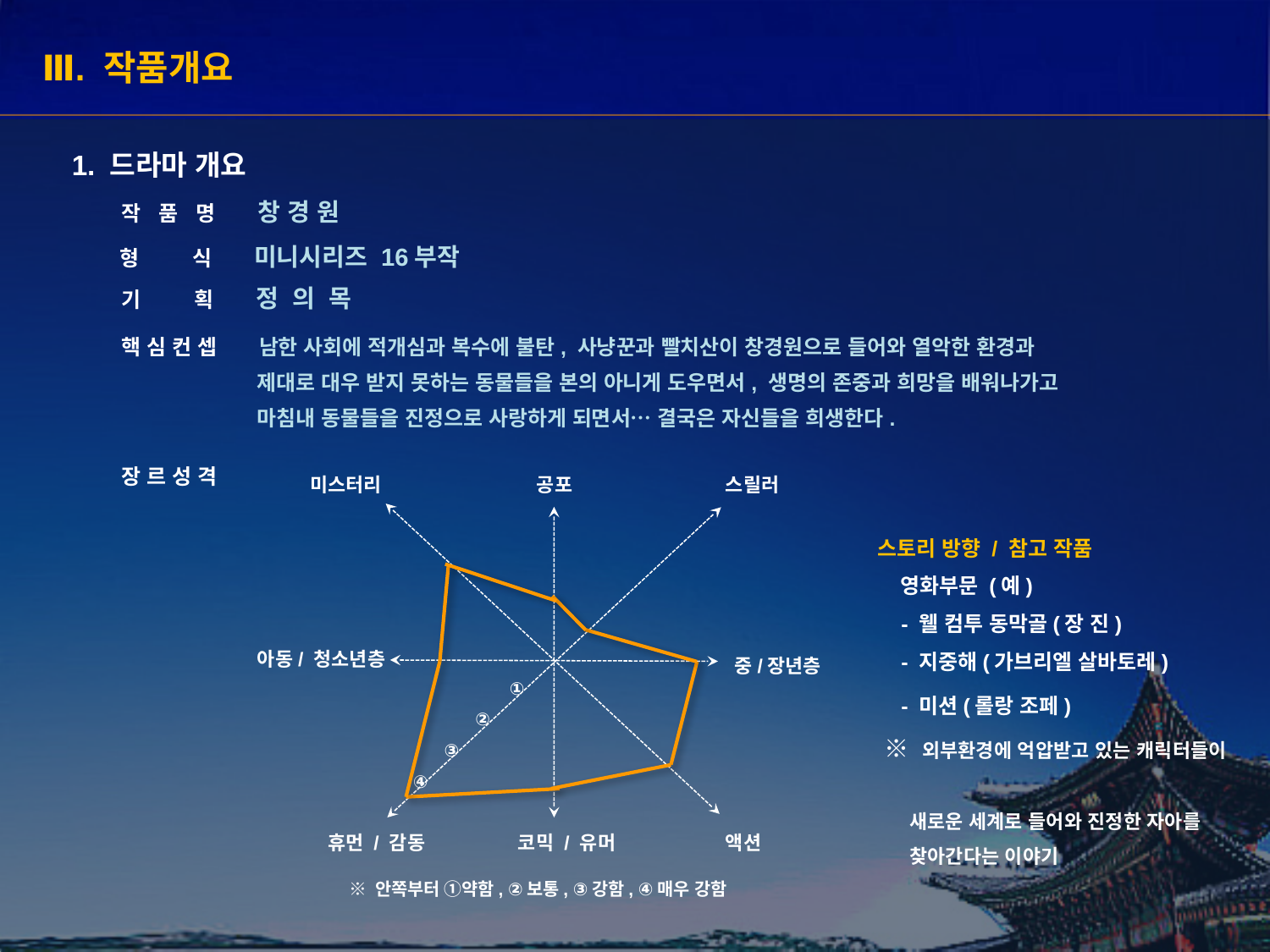

Ⅲ. 작품개요

1. 드라마 개요
작   품   명      창 경 원
형         식      미니시리즈 16부작
기         획      정  의  목
핵 심 컨 셉      남한 사회에 적개심과 복수에 불탄, 사냥꾼과 빨치산이 창경원으로 들어와 열악한 환경과
                      제대로 대우 받지 못하는 동물들을 본의 아니게 도우면서, 생명의 존중과 희망을 배워나가고
                      마침내 동물들을 진정으로 사랑하게 되면서… 결국은 자신들을 희생한다.

장 르 성 격
미스터리
공포
스릴러
아동/ 청소년층
휴먼 / 감동
코믹 / 유머
액션
중/장년층
①
②
③
④
※ 안쪽부터 ①약함, ②보통, ③강함, ④매우 강함
스토리 방향 / 참고 작품
   영화부문 (예)
    - 웰 컴투 동막골(장 진)
    - 지중해(가브리엘 살바토레)
    - 미션(롤랑 조페)
 ※ 외부환경에 억압받고 있는 캐릭터들이
     새로운 세계로 들어와 진정한 자아를
     찾아간다는 이야기